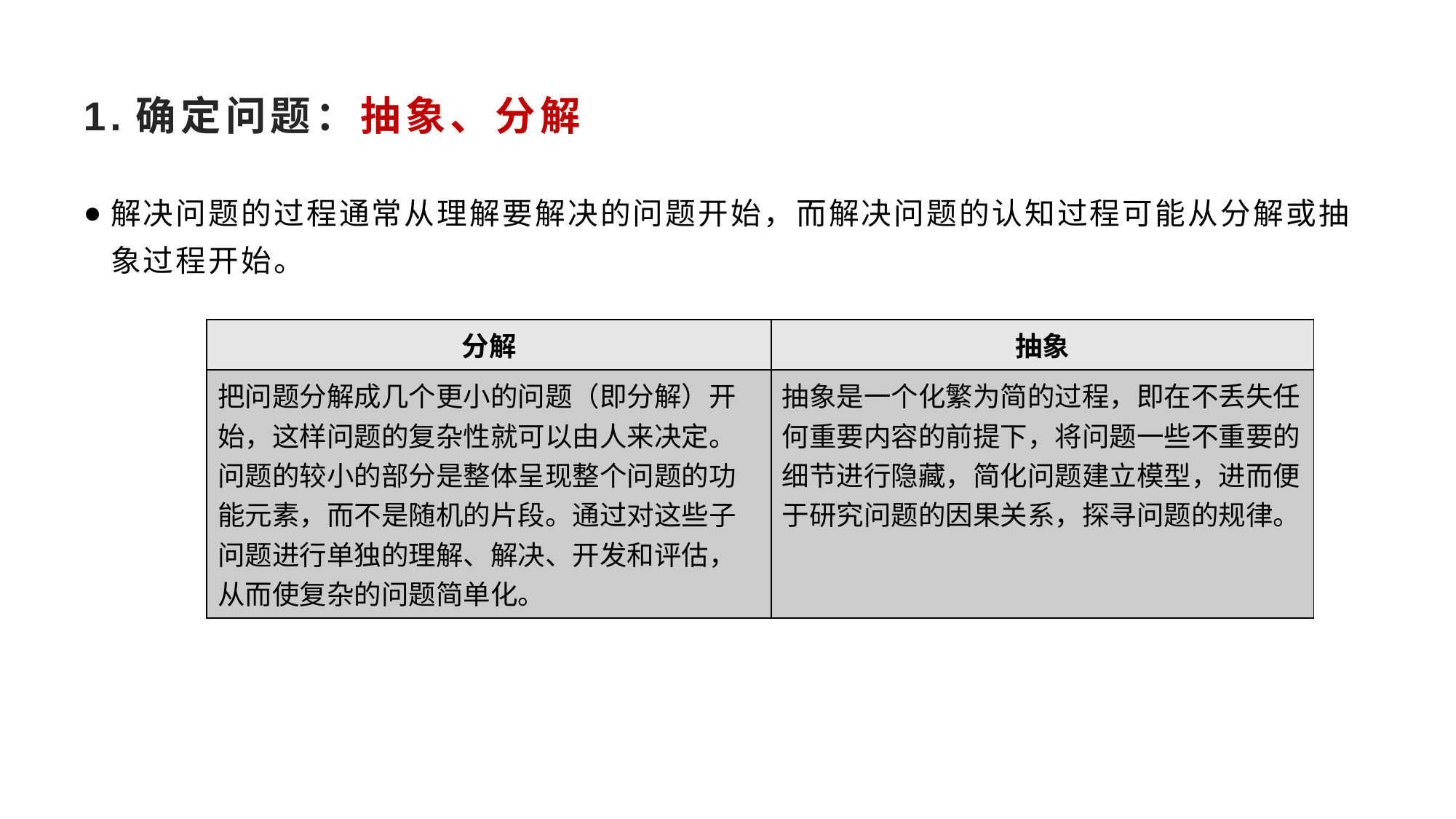

# 1.确定问题：抽象、分解
解决问题的过程通常从理解要解决的问题开始，而解决问题的认知过程可能从分解或抽象过程开始。

| 分解 | 抽象 |
| --- | --- |
| 把问题分解成几个更小的问题（即分解）开始，这样问题的复杂性就可以由人来决定。问题的较小的部分是整体呈现整个问题的功能元素，而不是随机的片段。通过对这些子问题进行单独的理解、解决、开发和评估，从而使复杂的问题简单化。 | 抽象是一个化繁为简的过程，即在不丢失任何重要内容的前提下，将问题一些不重要的细节进行隐藏，简化问题建立模型，进而便于研究问题的因果关系，探寻问题的规律。 |